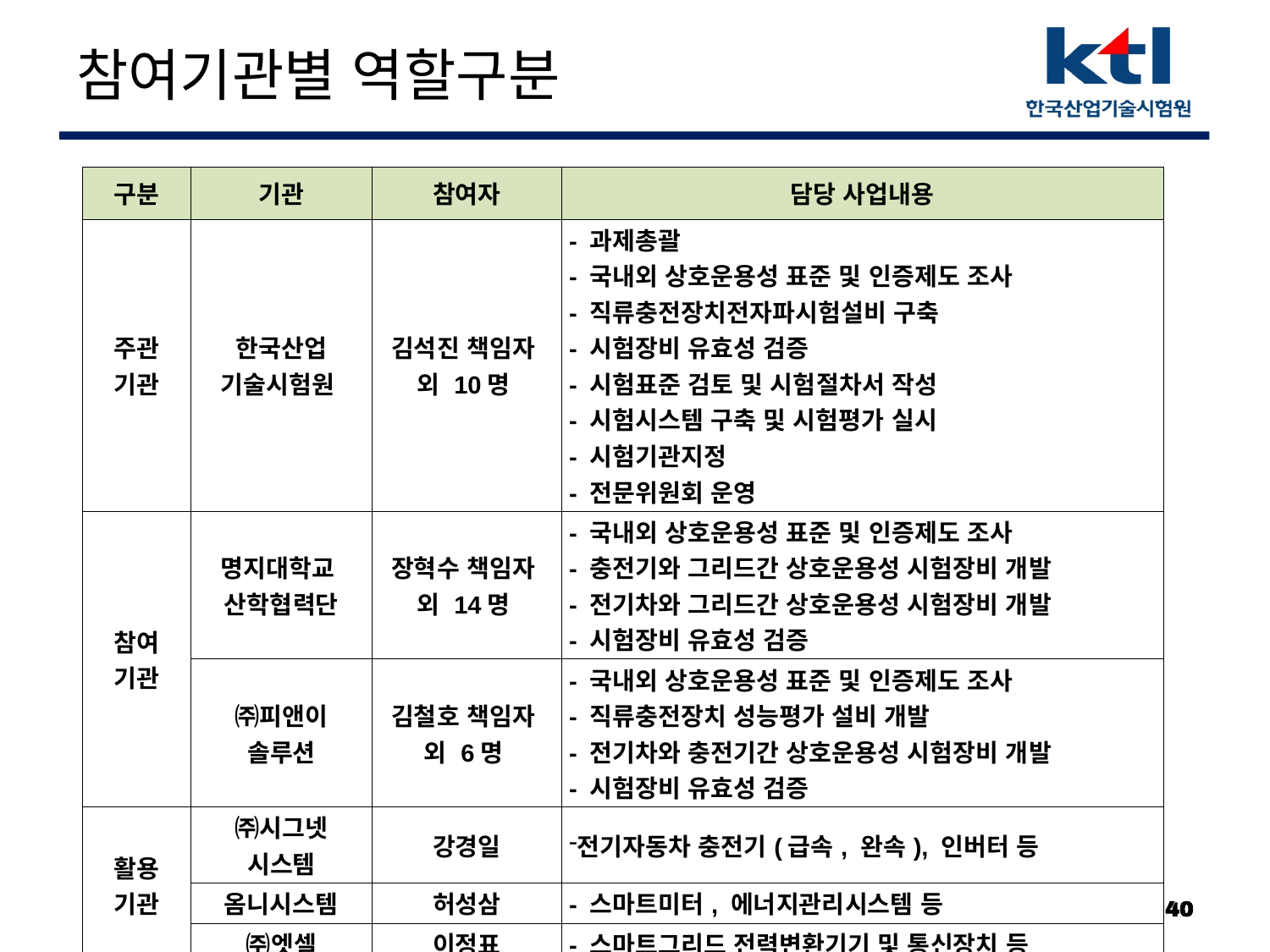

# 참여기관별 역할구분
| 구분 | 기관 | 참여자 | 담당 사업내용 |
| --- | --- | --- | --- |
| 주관 기관 | 한국산업 기술시험원 | 김석진 책임자 외 10명 | - 과제총괄 - 국내외 상호운용성 표준 및 인증제도 조사 - 직류충전장치전자파시험설비 구축 - 시험장비 유효성 검증 - 시험표준 검토 및 시험절차서 작성 - 시험시스템 구축 및 시험평가 실시 - 시험기관지정 - 전문위원회 운영 |
| 참여 기관 | 명지대학교 산학협력단 | 장혁수 책임자 외 14명 | - 국내외 상호운용성 표준 및 인증제도 조사 - 충전기와 그리드간 상호운용성 시험장비 개발 - 전기차와 그리드간 상호운용성 시험장비 개발 - 시험장비 유효성 검증 |
|  | ㈜피앤이 솔루션 | 김철호 책임자 외 6명 | - 국내외 상호운용성 표준 및 인증제도 조사 - 직류충전장치 성능평가 설비 개발 - 전기차와 충전기간 상호운용성 시험장비 개발 - 시험장비 유효성 검증 |
| 활용 기관 | ㈜시그넷 시스템 | 강경일 | 전기자동차 충전기(급속, 완속), 인버터 등 |
|  | 옴니시스템 | 허성삼 | - 스마트미터, 에너지관리시스템 등 |
|  | ㈜엣셀 | 이정표 | - 스마트그리드 전력변환기기 및 통신장치 등 |
40